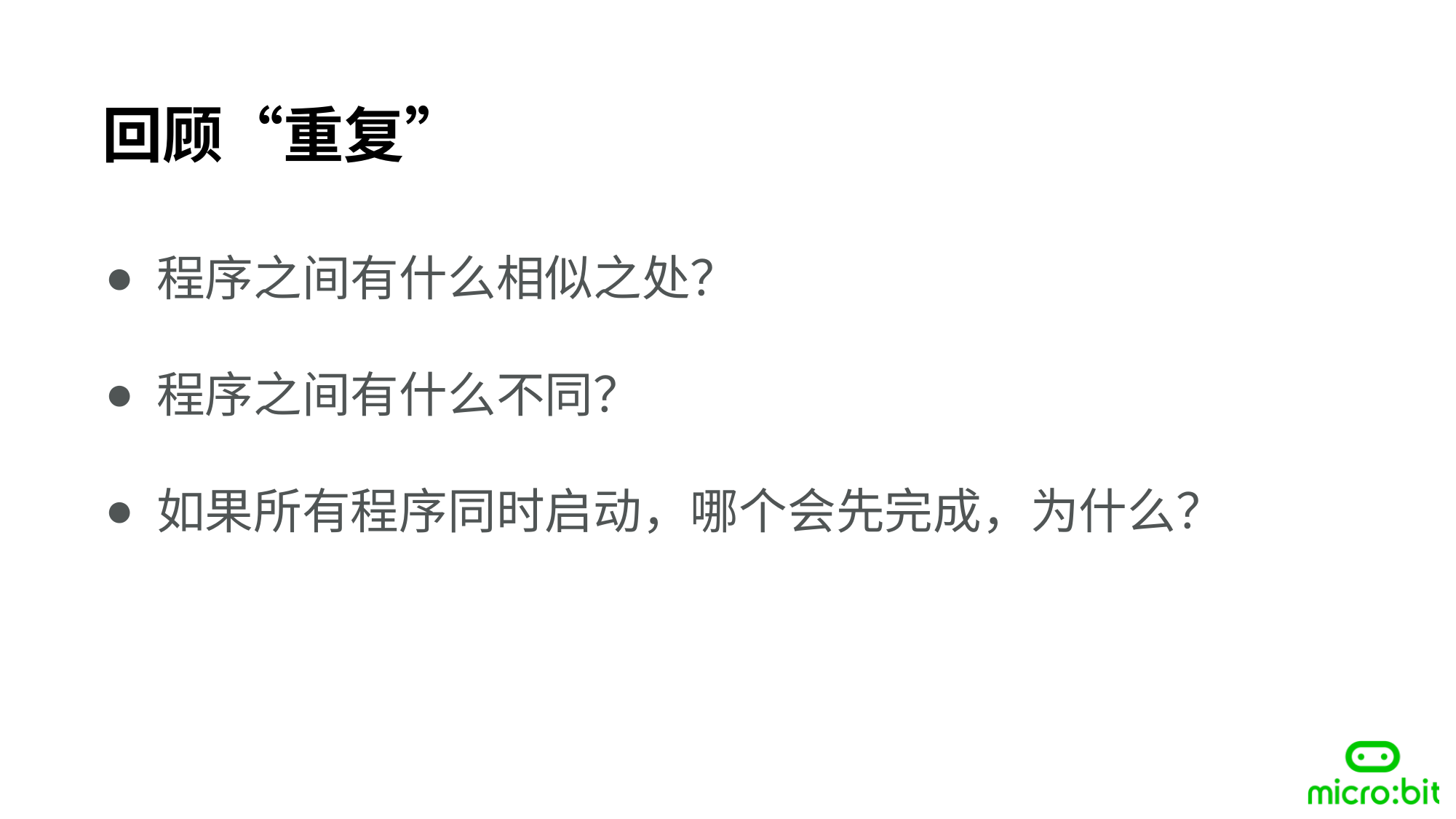

回顾“重复”

程序之间有什么相似之处？

程序之间有什么不同？

如果所有程序同时启动，哪个会先完成，为什么？